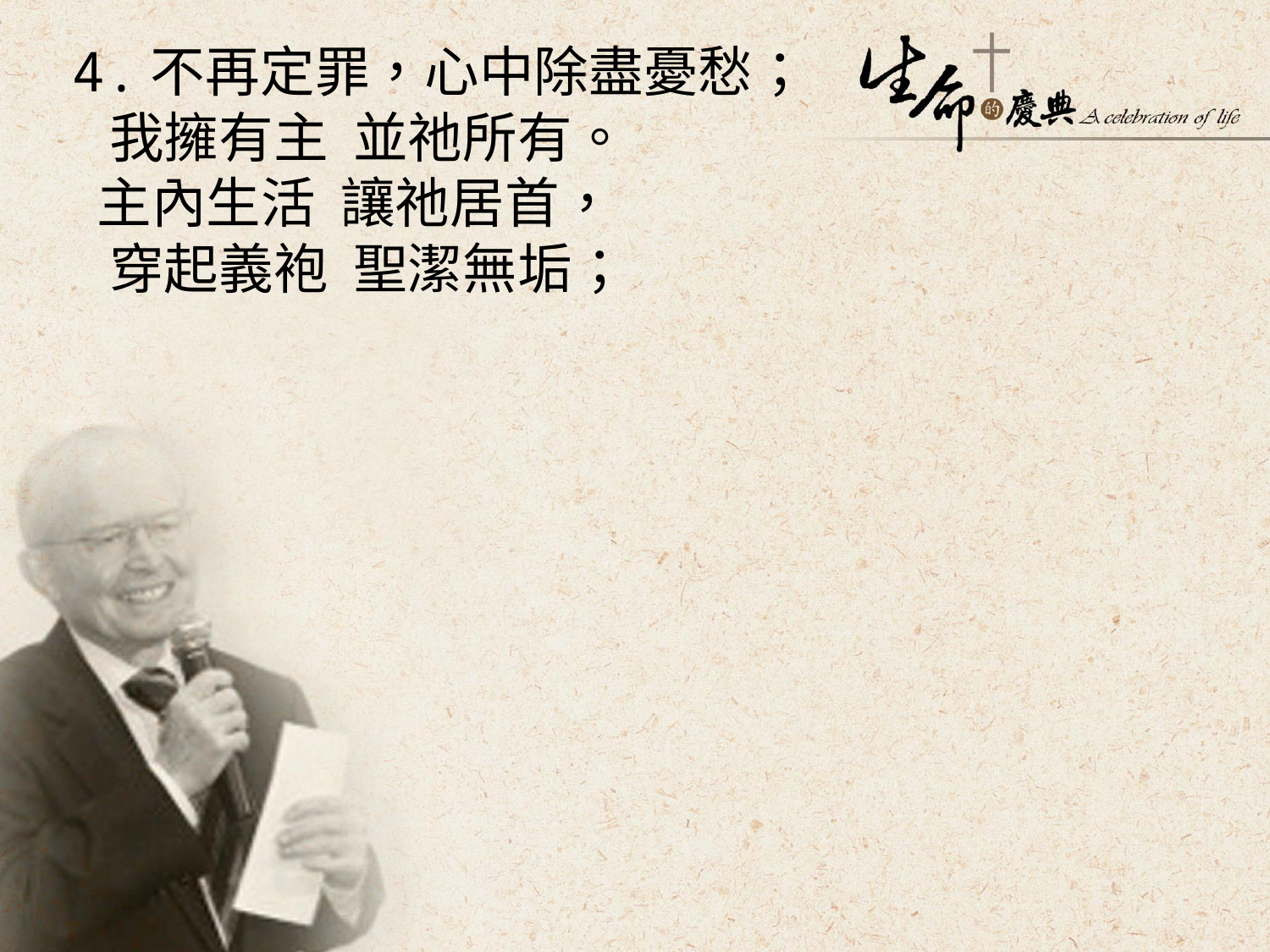

4.不再定罪，心中除盡憂愁；
  我擁有主  並祂所有。
  主內生活  讓祂居首，
  穿起義袍  聖潔無垢；